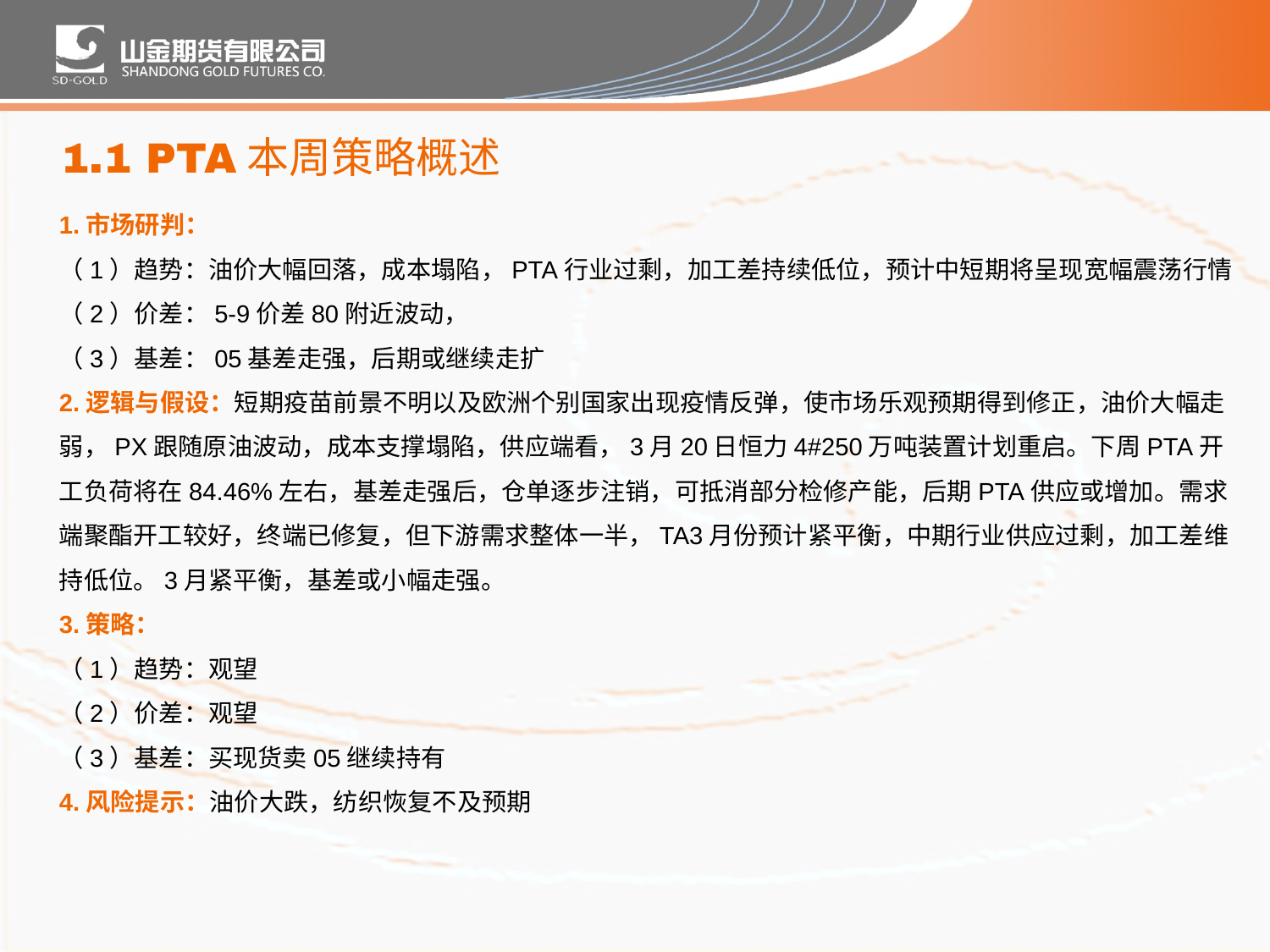

# 1.1 PTA本周策略概述
1.市场研判：
（1）趋势：油价大幅回落，成本塌陷，PTA行业过剩，加工差持续低位，预计中短期将呈现宽幅震荡行情
（2）价差：5-9价差80附近波动，
（3）基差：05基差走强，后期或继续走扩
2.逻辑与假设：短期疫苗前景不明以及欧洲个别国家出现疫情反弹，使市场乐观预期得到修正，油价大幅走弱，PX跟随原油波动，成本支撑塌陷，供应端看，3月20日恒力4#250万吨装置计划重启。下周PTA开工负荷将在84.46%左右，基差走强后，仓单逐步注销，可抵消部分检修产能，后期PTA供应或增加。需求端聚酯开工较好，终端已修复，但下游需求整体一半，TA3月份预计紧平衡，中期行业供应过剩，加工差维持低位。3月紧平衡，基差或小幅走强。
3.策略：
（1）趋势：观望
（2）价差：观望
（3）基差：买现货卖05继续持有
4.风险提示：油价大跌，纺织恢复不及预期